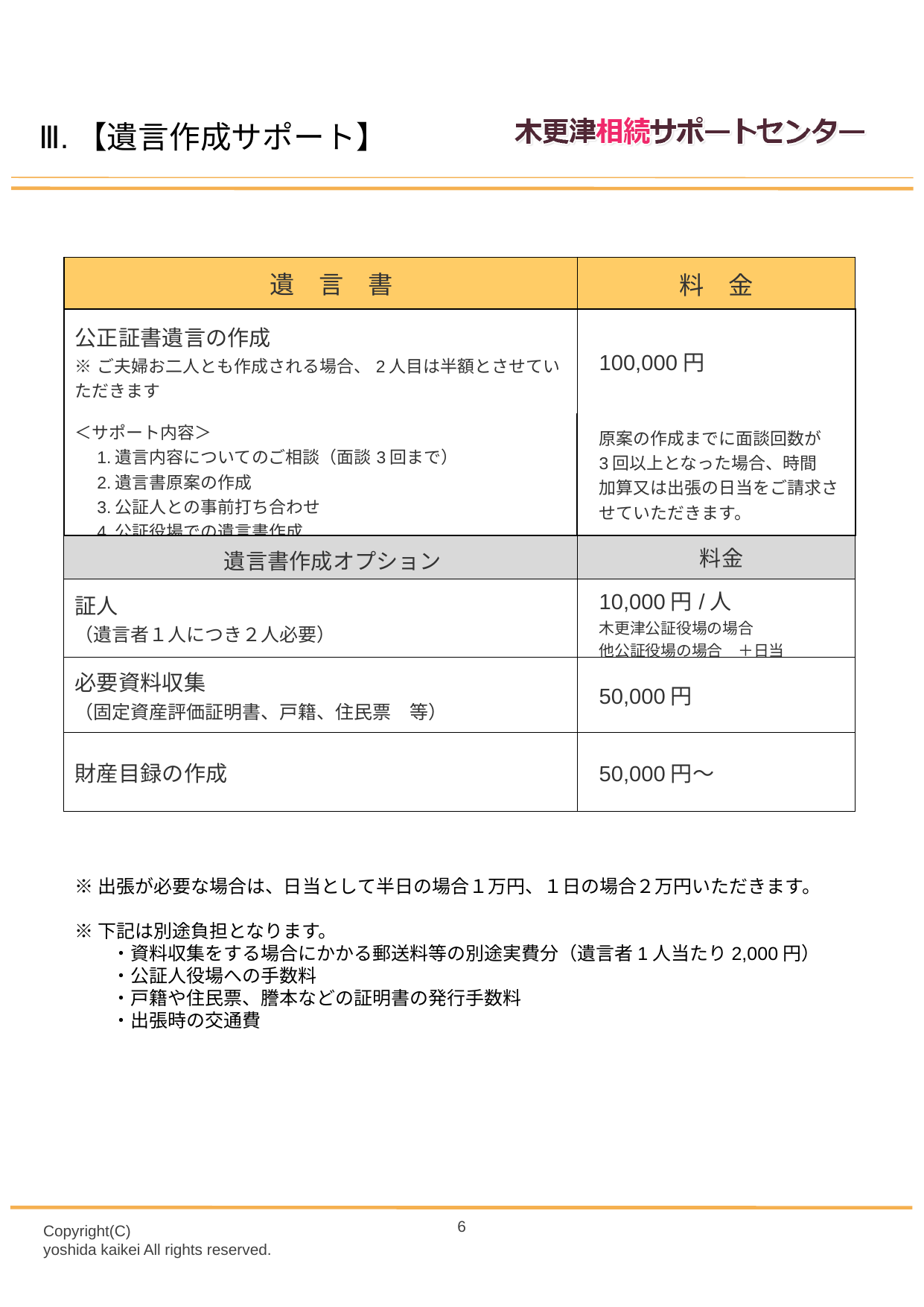

Ⅲ.【遺言作成サポート】
| 遺　言　書 | 料　金 |
| --- | --- |
| 公正証書遺言の作成 ※ご夫婦お二人とも作成される場合、2人目は半額とさせていただきます | 100,000円 |
| ＜サポート内容＞ 　1.遺言内容についてのご相談（面談3回まで） 　2.遺言書原案の作成 　3.公証人との事前打ち合わせ 　4.公証役場での遺言書作成 | 原案の作成までに面談回数が 3回以上となった場合、時間 加算又は出張の日当をご請求させていただきます。 |
| 遺言書作成オプション | 料金 |
| 証人 （遺言者１人につき２人必要） | 10,000円/人 木更津公証役場の場合 他公証役場の場合　＋日当 |
| 必要資料収集 （固定資産評価証明書、戸籍、住民票　等） | 50,000円 |
| 財産目録の作成 | 50,000円～ |
※出張が必要な場合は、日当として半日の場合１万円、１日の場合２万円いただきます。

※下記は別途負担となります。
　　・資料収集をする場合にかかる郵送料等の別途実費分（遺言者1人当たり2,000円）
　　・公証人役場への手数料
　　・戸籍や住民票、謄本などの証明書の発行手数料
　　・出張時の交通費
6